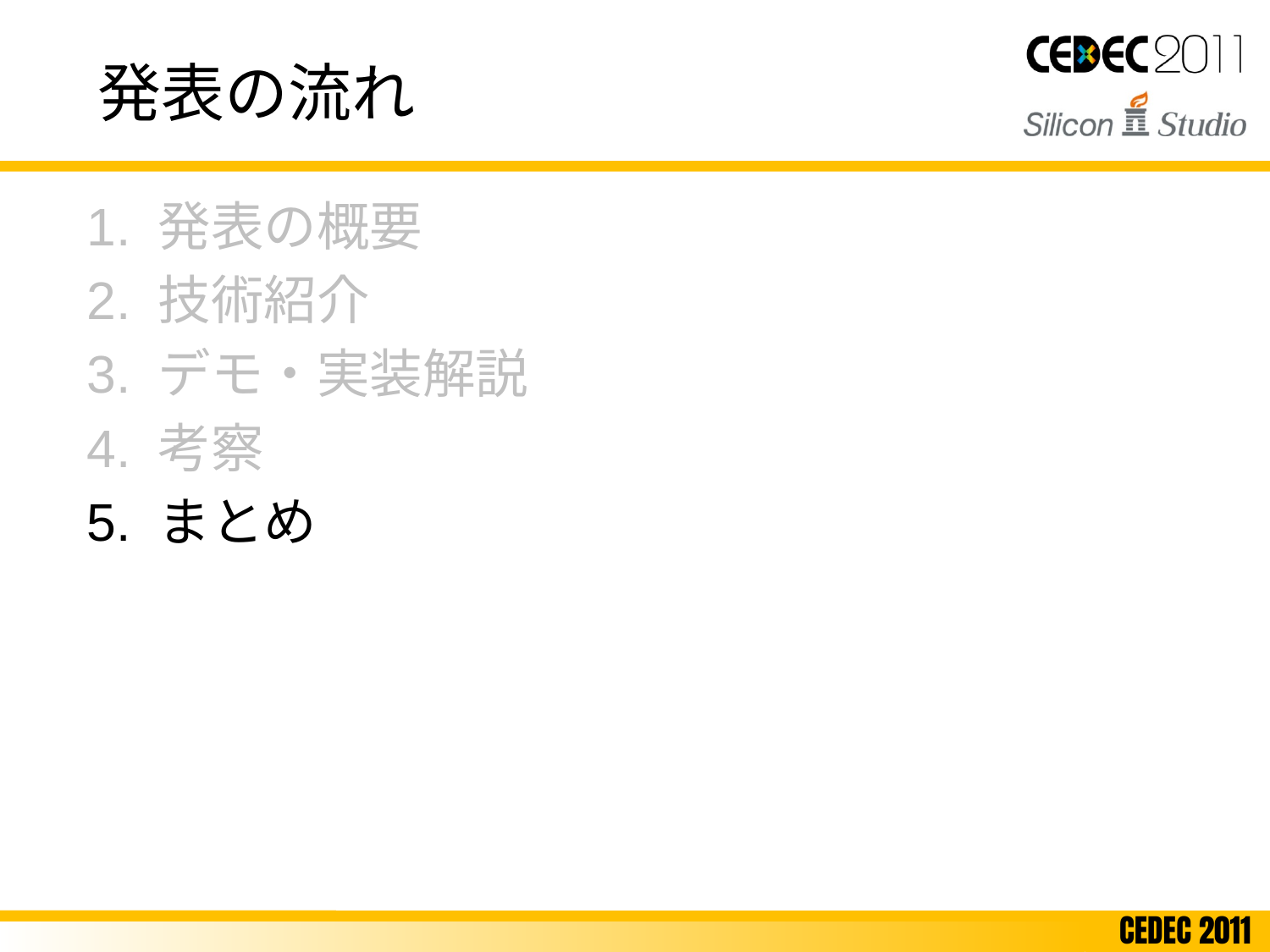

# 発表の流れ
  1. 発表の概要
  2. 技術紹介
  3. デモ・実装解説
  4. 考察
  5. まとめ